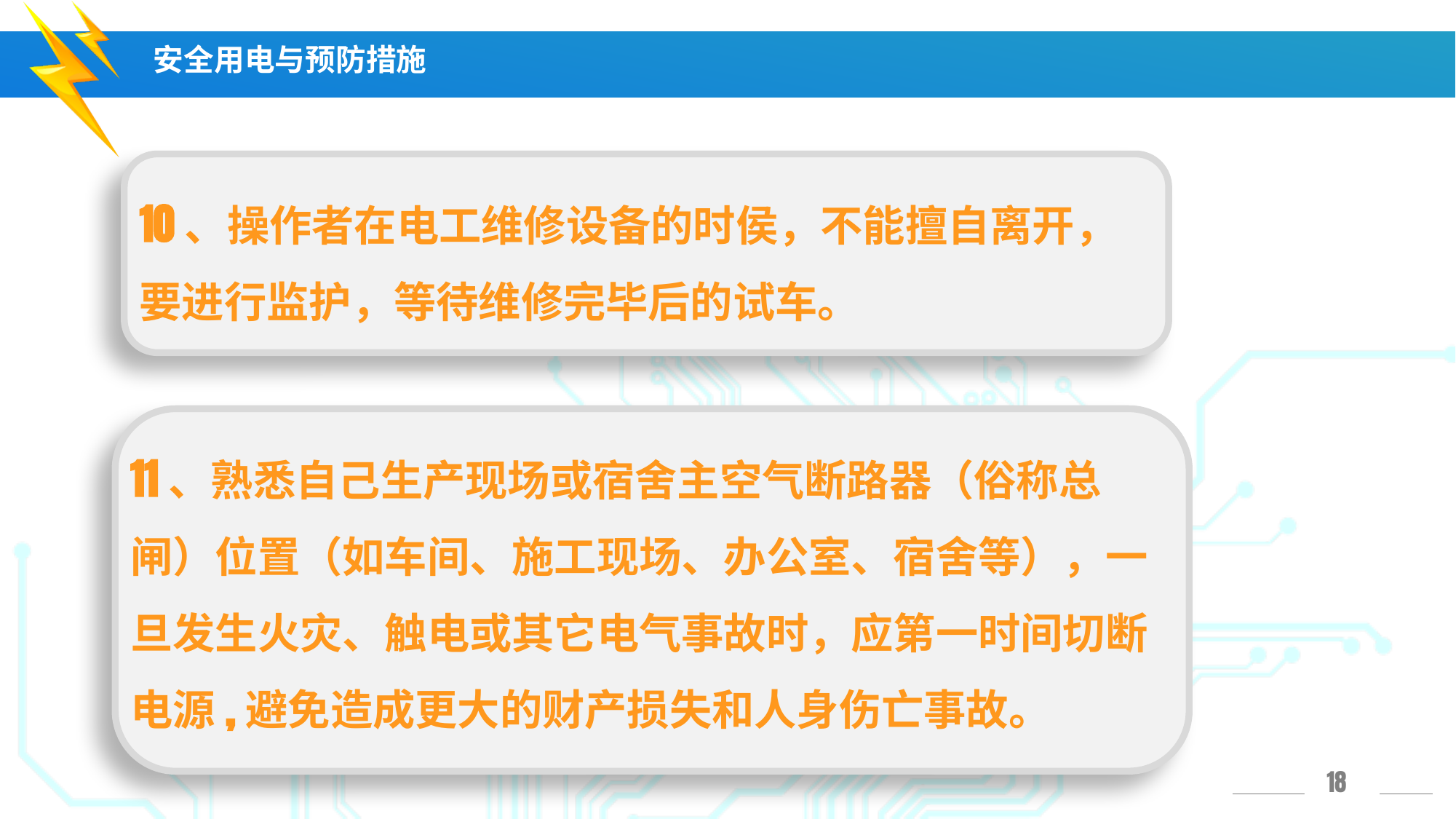

安全用电与预防措施

10、操作者在电工维修设备的时侯，不能擅自离开，要进行监护，等待维修完毕后的试车。

11、熟悉自己生产现场或宿舍主空气断路器（俗称总闸）位置（如车间、施工现场、办公室、宿舍等），一旦发生火灾、触电或其它电气事故时，应第一时间切断电源,避免造成更大的财产损失和人身伤亡事故。
18